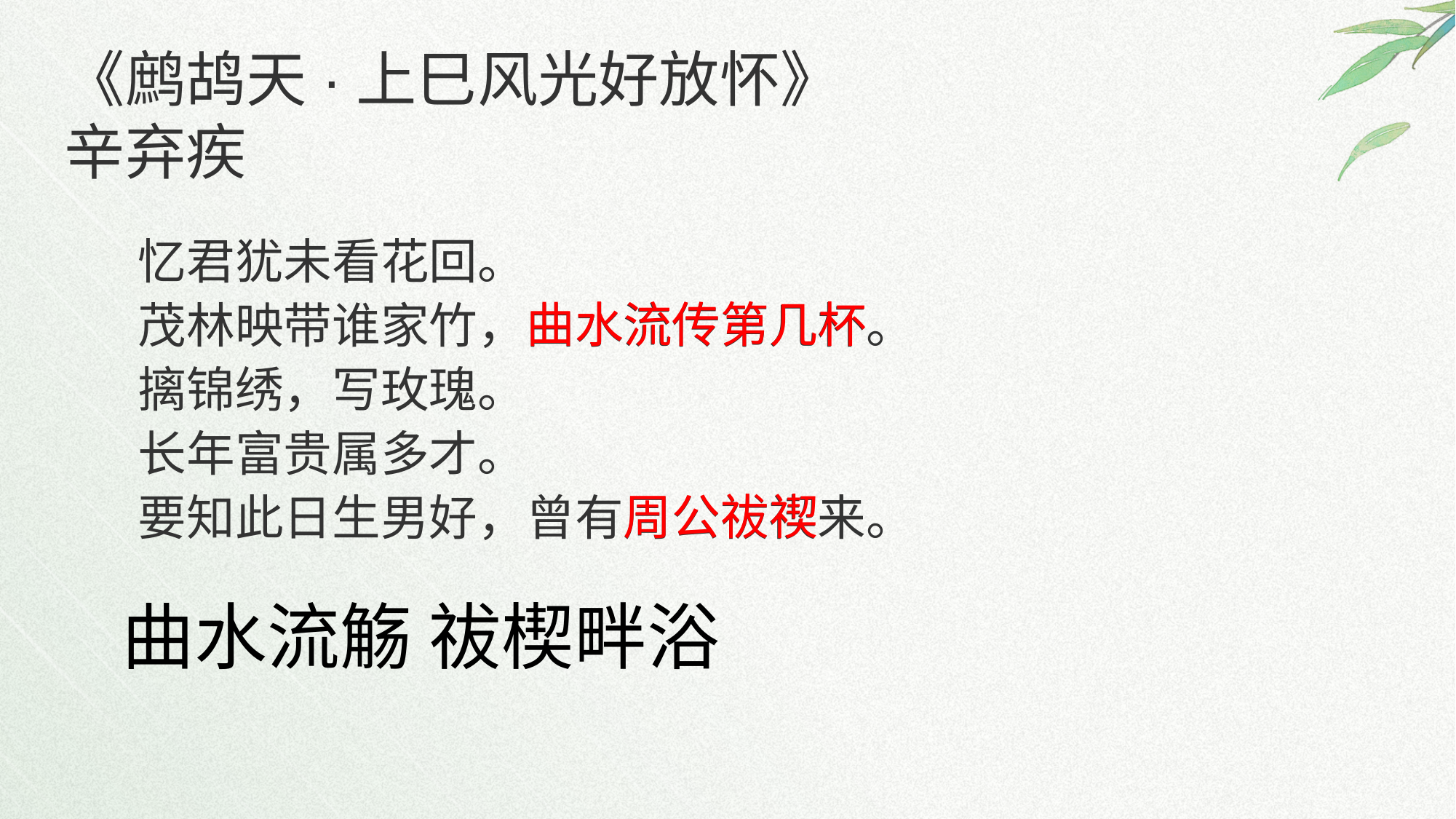

《鹧鸪天·上巳风光好放怀》
辛弃疾
忆君犹未看花回。
茂林映带谁家竹，曲水流传第几杯。
摛锦绣，写玫瑰。
长年富贵属多才。
要知此日生男好，曾有周公祓禊来。
曲水流传第几杯
周公祓禊
曲水流觞 祓楔畔浴